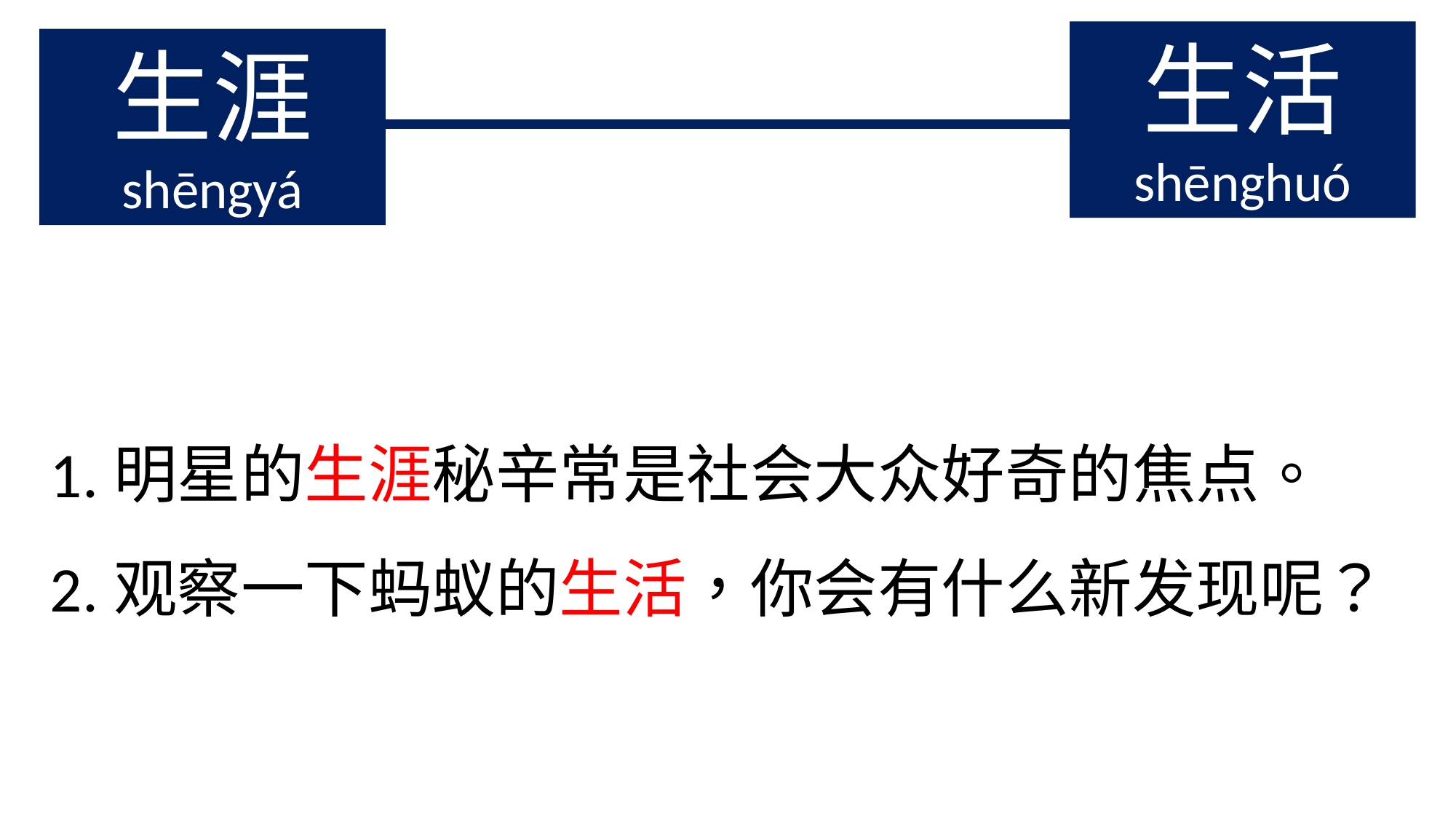

生活
shēnghuó
生涯
shēngyá
1.明星的生涯秘辛常是社会大众好奇的焦点。
2.观察一下蚂蚁的生活，你会有什么新发现呢？